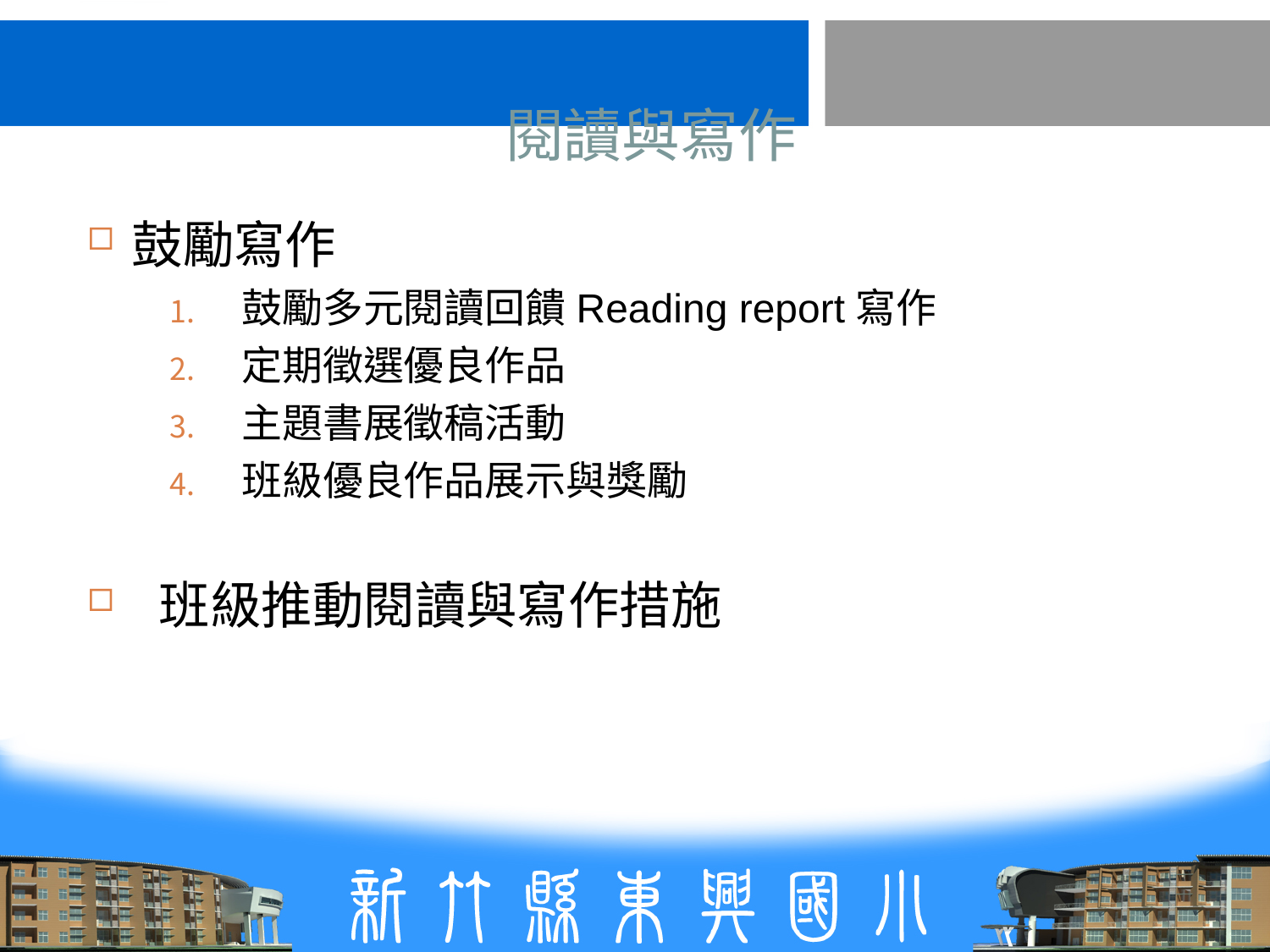

# 閱讀與寫作
鼓勵寫作
鼓勵多元閱讀回饋Reading report寫作
定期徵選優良作品
主題書展徵稿活動
班級優良作品展示與獎勵

班級推動閱讀與寫作措施